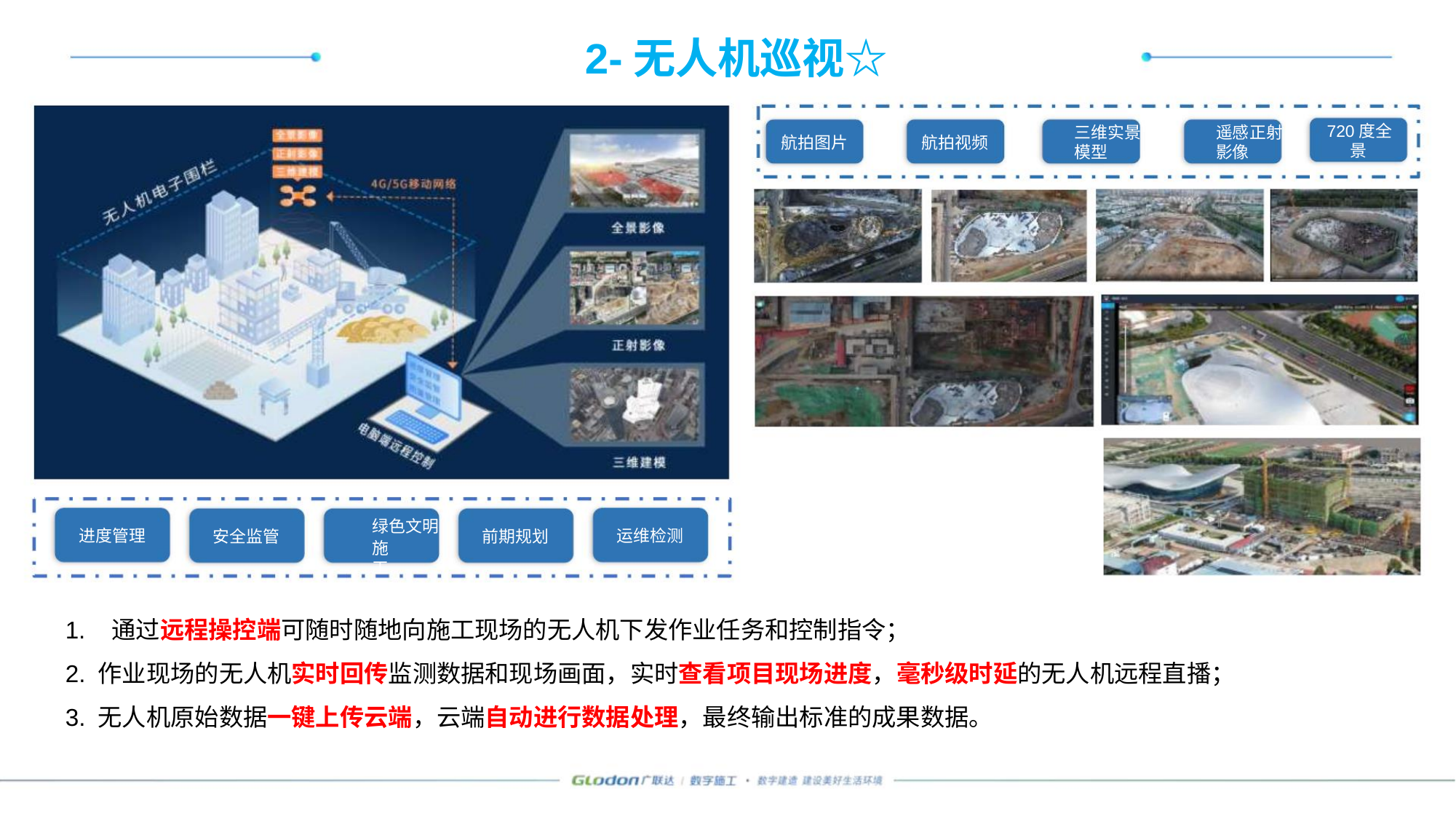

2-无人机巡视☆
720度全
三维实景
模型
遥感正射
影像
航拍图片
航拍视频
景
绿色文明施
工
进度管理
运维检测
安全监管
前期规划
1. 通过远程操控端可随时随地向施工现场的无人机下发作业任务和控制指令；
2. 作业现场的无人机实时回传监测数据和现场画面，实时查看项目现场进度，毫秒级时延的无人机远程直播；
3. 无人机原始数据一键上传云端，云端自动进行数据处理，最终输出标准的成果数据。